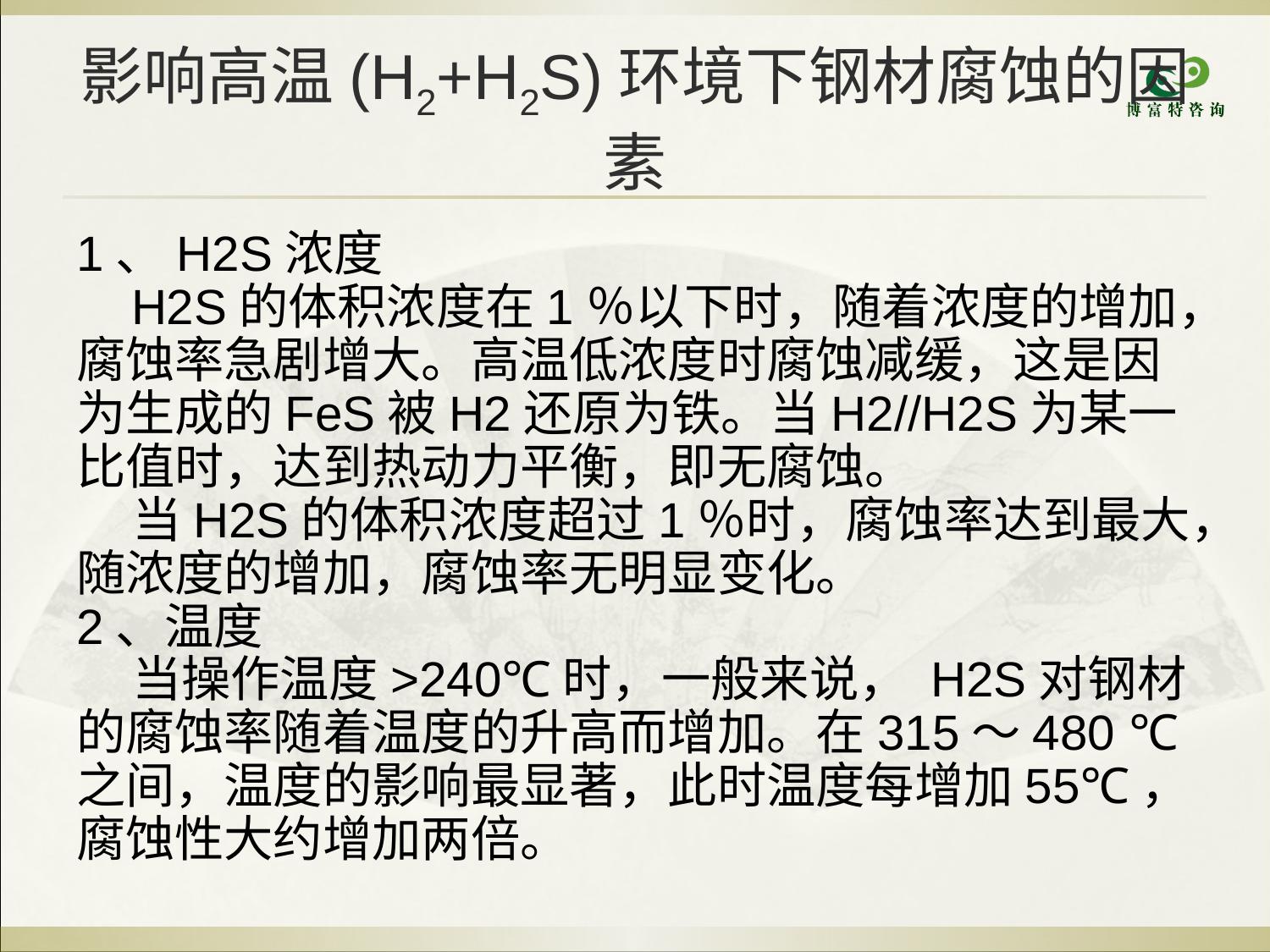

影响高温(H2+H2S)环境下钢材腐蚀的因素
1、H2S浓度
    H2S的体积浓度在1％以下时，随着浓度的增加，腐蚀率急剧增大。高温低浓度时腐蚀减缓，这是因为生成的FeS被H2还原为铁。当H2//H2S为某一比值时，达到热动力平衡，即无腐蚀。
    当H2S的体积浓度超过1％时，腐蚀率达到最大，随浓度的增加，腐蚀率无明显变化。
2、温度
    当操作温度>240℃时，一般来说， H2S对钢材的腐蚀率随着温度的升高而增加。在315～480 ℃之间，温度的影响最显著，此时温度每增加55℃，腐蚀性大约增加两倍。